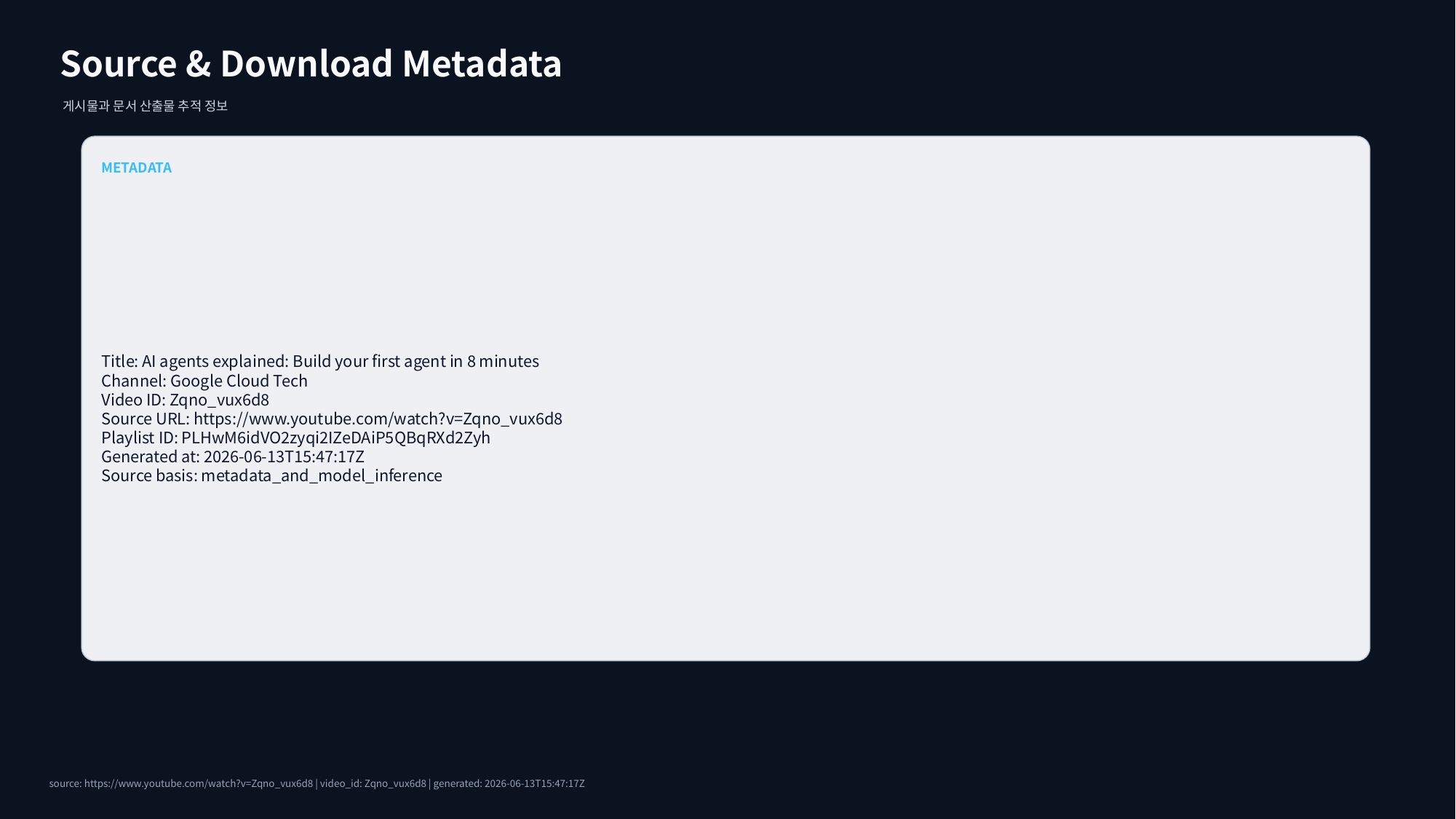

Source & Download Metadata
게시물과 문서 산출물 추적 정보

METADATA
Title: AI agents explained: Build your first agent in 8 minutes
Channel: Google Cloud Tech
Video ID: Zqno_vux6d8
Source URL: https://www.youtube.com/watch?v=Zqno_vux6d8
Playlist ID: PLHwM6idVO2zyqi2IZeDAiP5QBqRXd2Zyh
Generated at: 2026-06-13T15:47:17Z
Source basis: metadata_and_model_inference
source: https://www.youtube.com/watch?v=Zqno_vux6d8 | video_id: Zqno_vux6d8 | generated: 2026-06-13T15:47:17Z